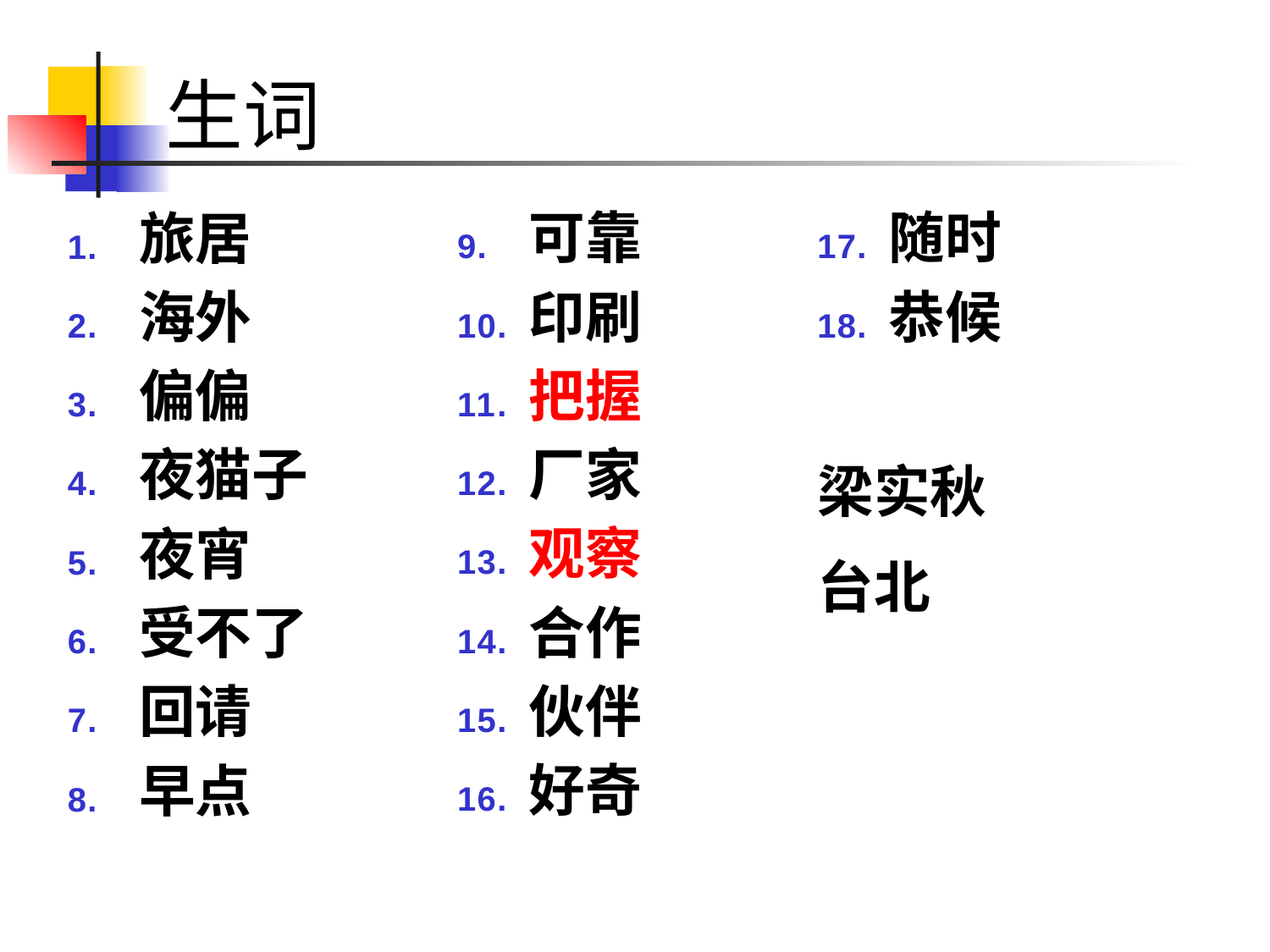

# 生词
旅居
海外
偏偏
夜猫子
夜宵
受不了
回请
早点
可靠
印刷
把握
厂家
观察
合作
伙伴
好奇
随时
恭候

梁实秋
台北